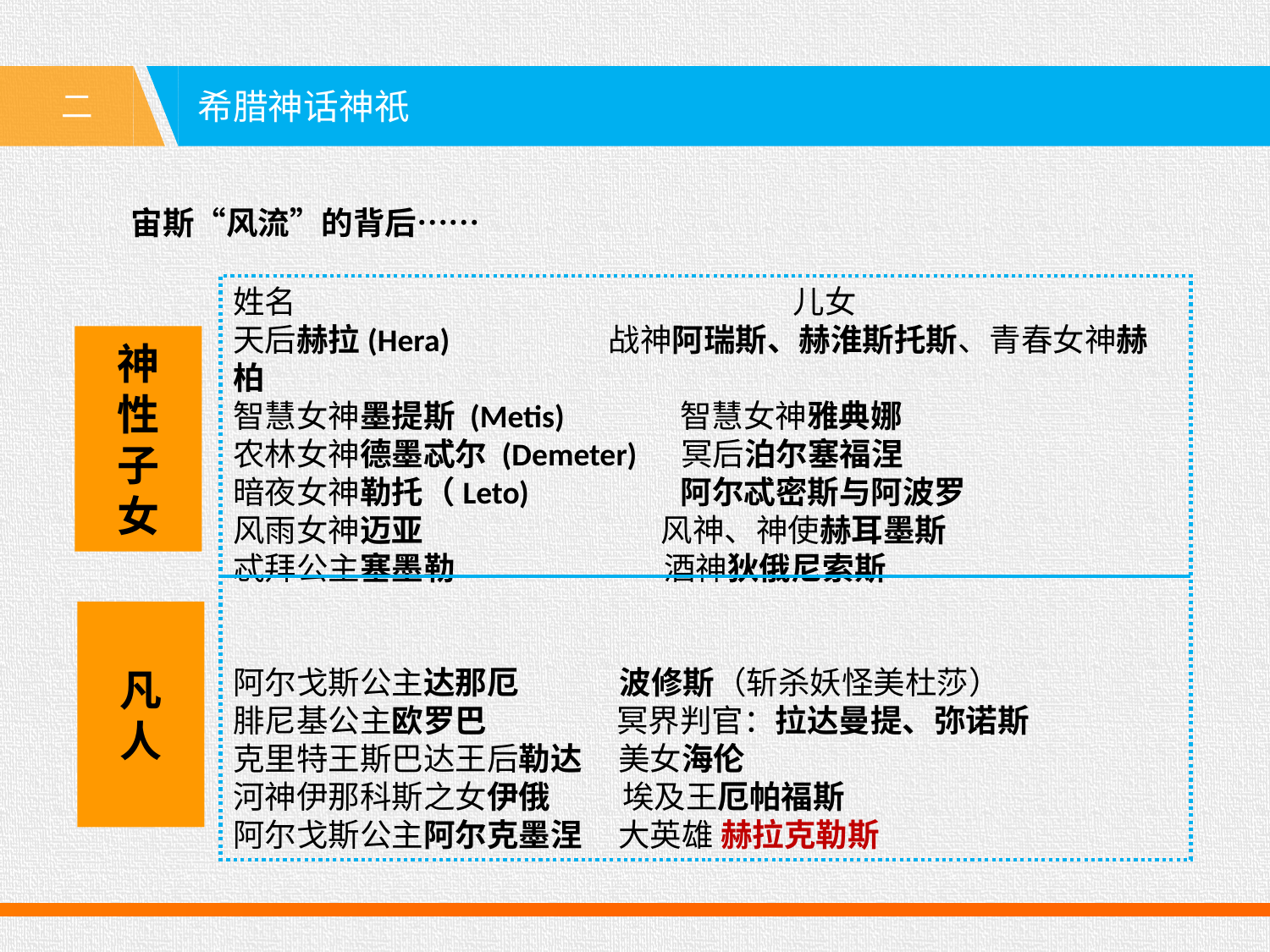

宙斯“风流”的背后……
姓名                                                                     儿女
天后赫拉(Hera)                     战神阿瑞斯、赫淮斯托斯、青春女神赫柏
智慧女神墨提斯 (Metis)               智慧女神雅典娜
农林女神德墨忒尔 (Demeter)     冥后泊尔塞福涅
暗夜女神勒托（Leto)                    阿尔忒密斯与阿波罗
风雨女神迈亚                                 风神、神使赫耳墨斯
忒拜公主塞墨勒                             酒神狄俄尼索斯

阿尔戈斯公主达那厄              波修斯（斩杀妖怪美杜莎）
腓尼基公主欧罗巴                  冥界判官：拉达曼提、弥诺斯
克里特王斯巴达王后勒达     美女海伦
河神伊那科斯之女伊俄          埃及王厄帕福斯
阿尔戈斯公主阿尔克墨涅     大英雄 赫拉克勒斯
神
性
子
女
凡
人